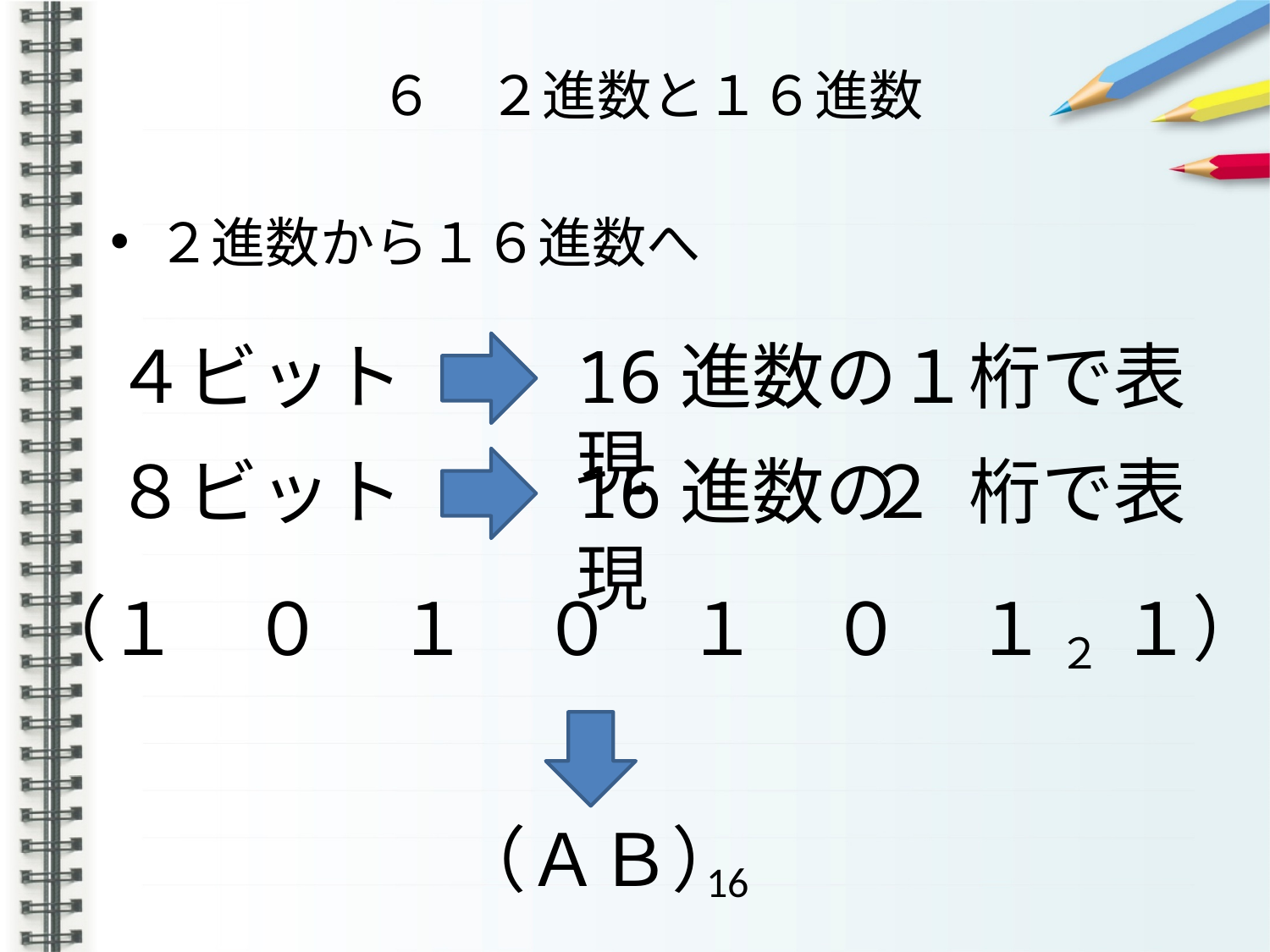

# ６　２進数と１６進数
２進数から１６進数へ
４ビット
16進数の１桁で表現

２
８ビット
16進数の　桁で表現

（１　０　１　０　１　０　１　１）
２

（ＡＢ）
16